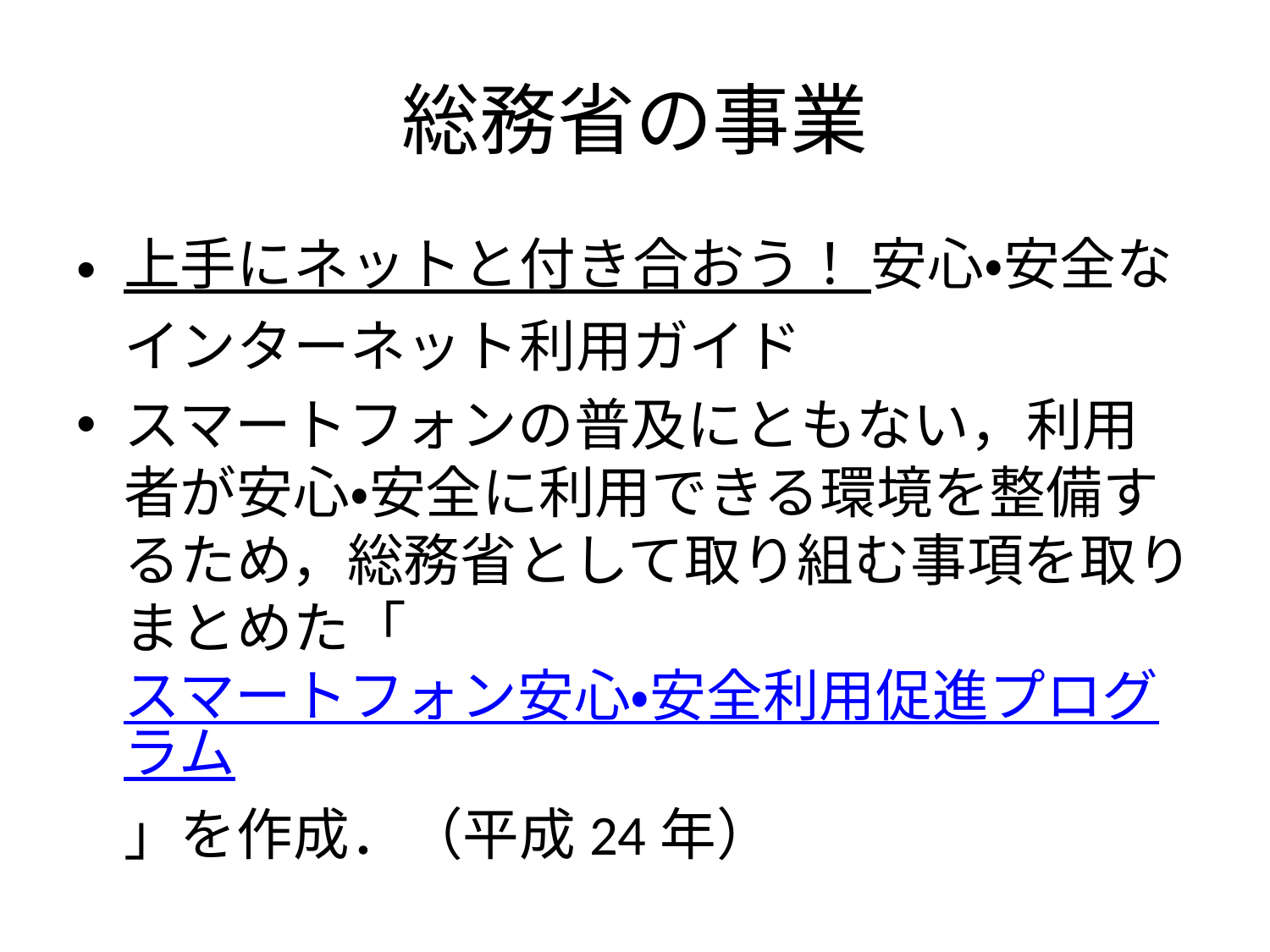

# 総務省の事業
上手にネットと付き合おう！ 安心・安全なインターネット利用ガイド
スマートフォンの普及にともない，利用者が安心・安全に利用できる環境を整備するため，総務省として取り組む事項を取りまとめた「スマートフォン安心・安全利用促進プログラム」を作成．（平成24年）